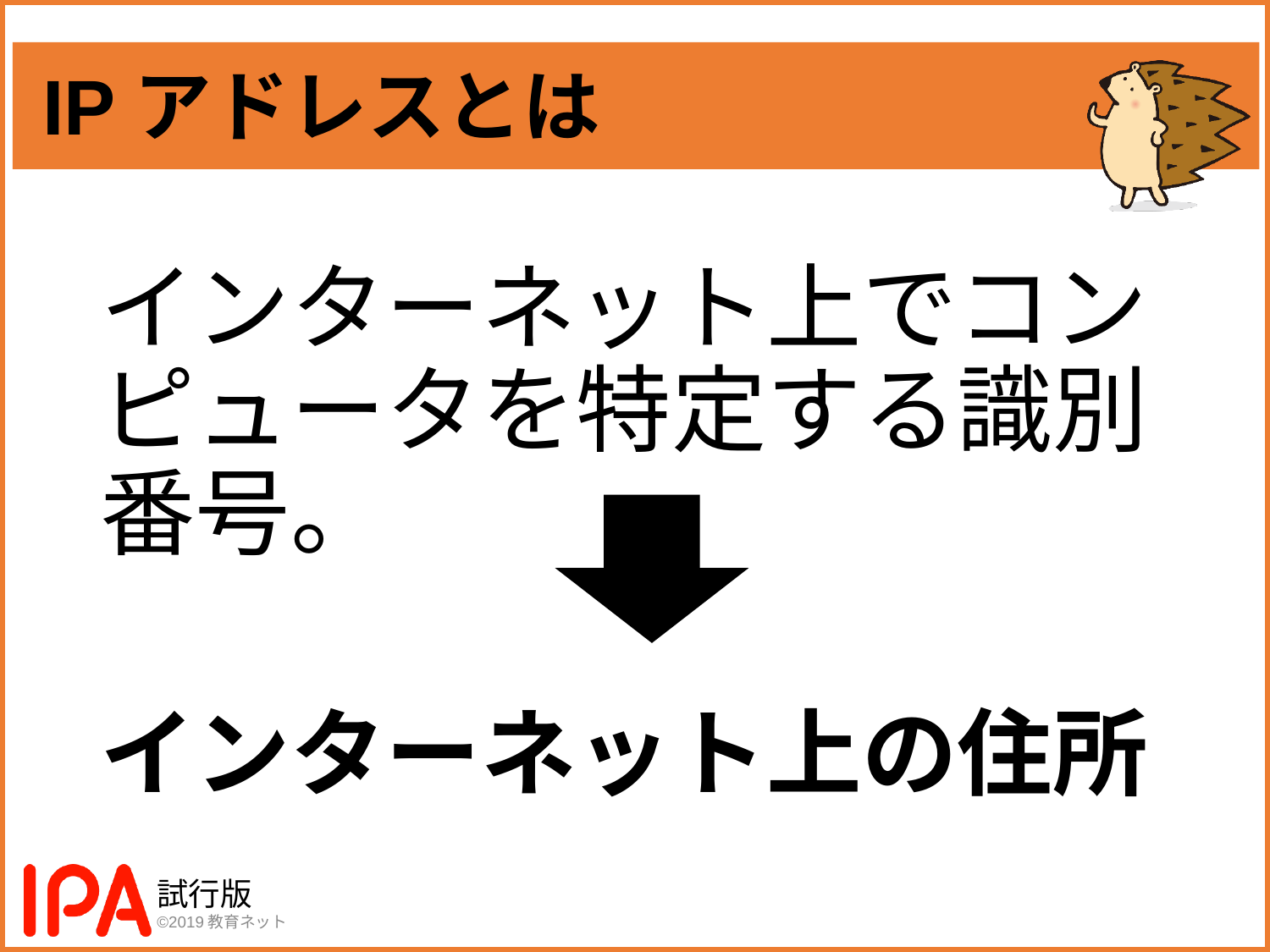

# IPアドレスとは
インターネット上でコンピュータを特定する識別番号。

インターネット上の住所